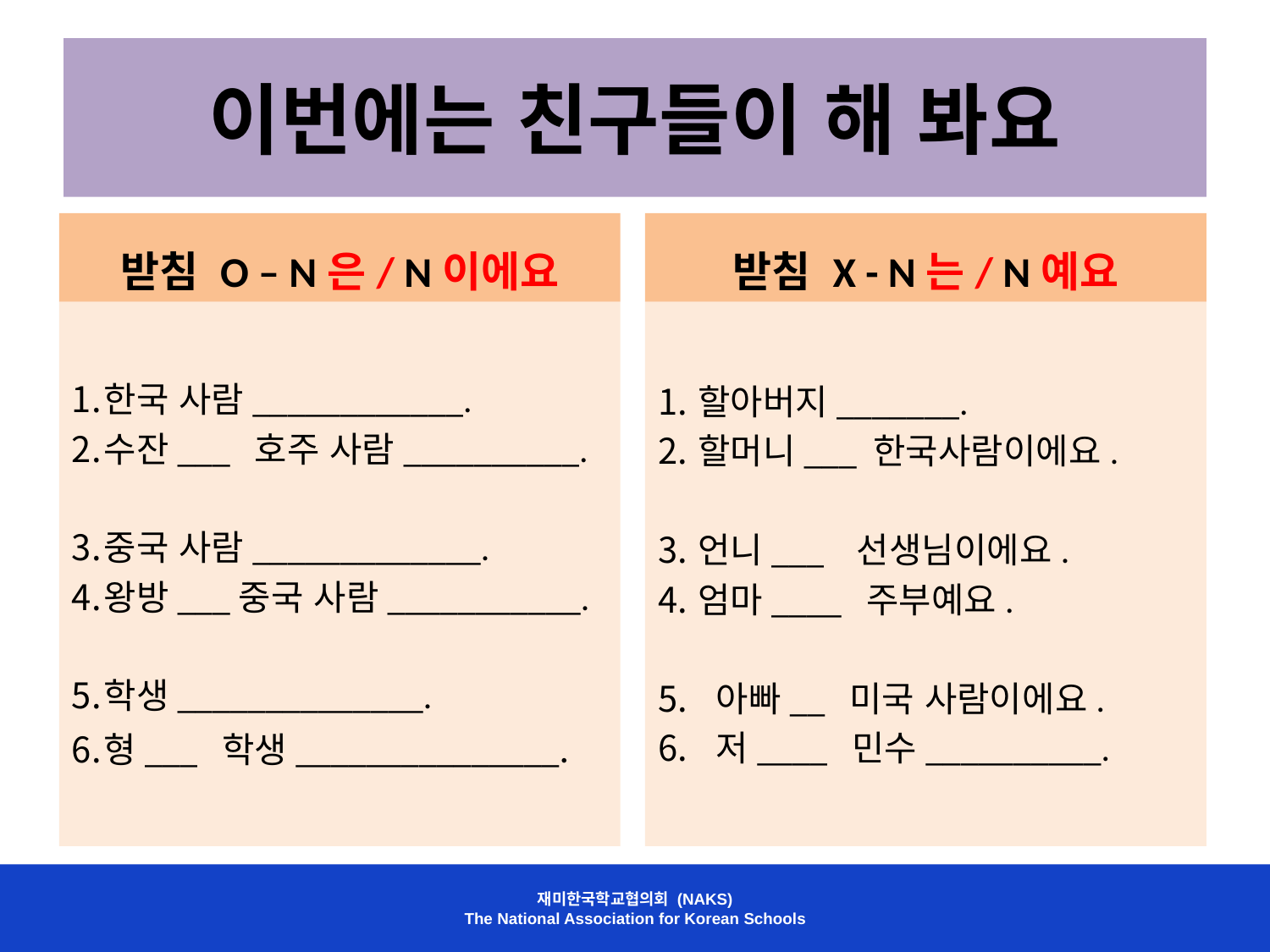

# 이번에는 친구들이 해 봐요
받침 O – N은/ N이에요
받침 X - N는/ N예요
한국 사람____________.
수잔___  호주 사람__________.

중국 사람_____________.
왕방___중국 사람___________.

학생______________.
형___  학생_______________.
할아버지_______.
할머니___ 한국사람이에요.

언니___   선생님이에요.
엄마____  주부예요.

 아빠__  미국 사람이에요.
 저____  민수__________.
재미한국학교협의회 (NAKS)
The National Association for Korean Schools